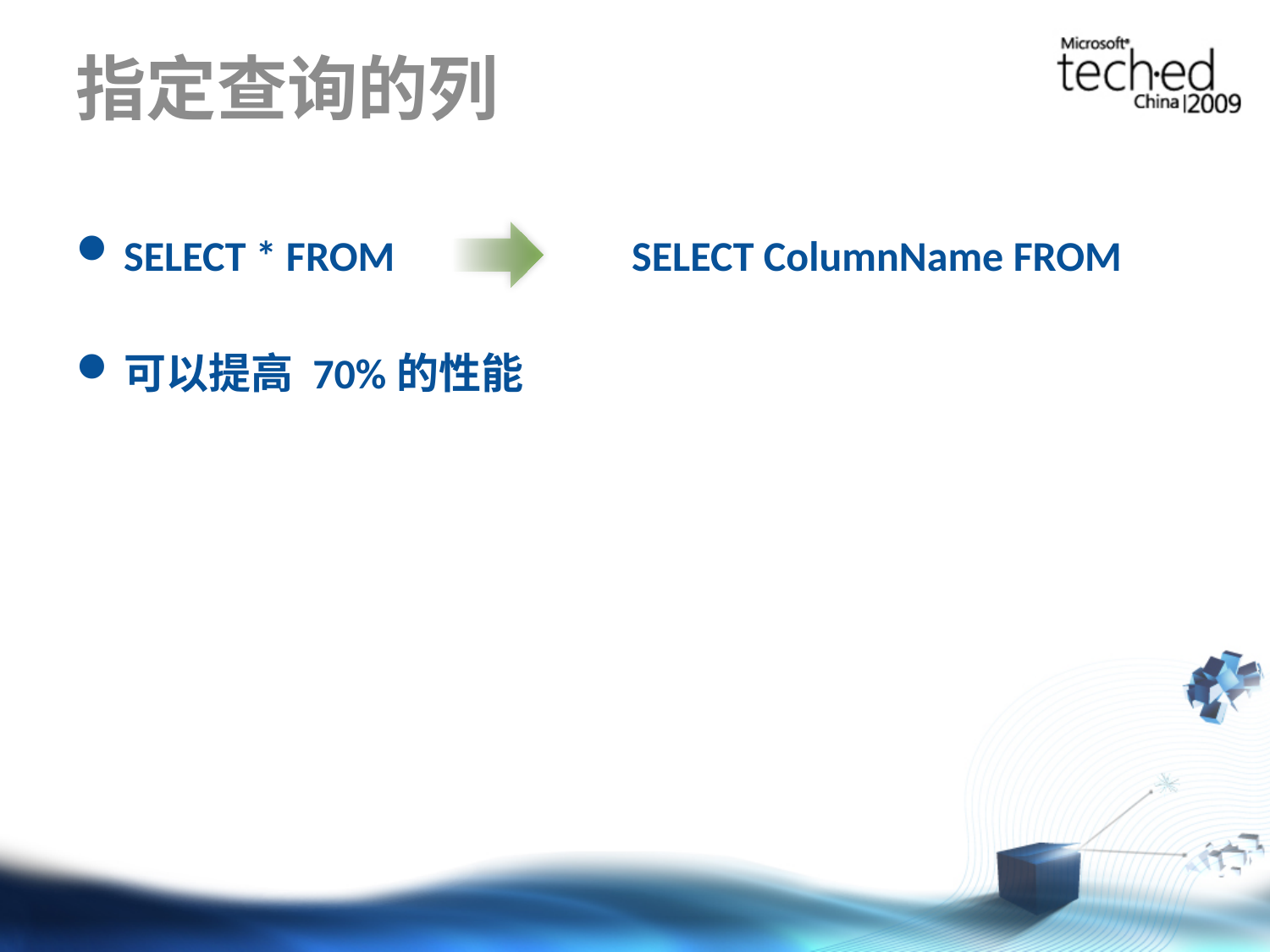

# 指定查询的列

SELECT * FROM		SELECT ColumnName FROM

可以提高 70%的性能